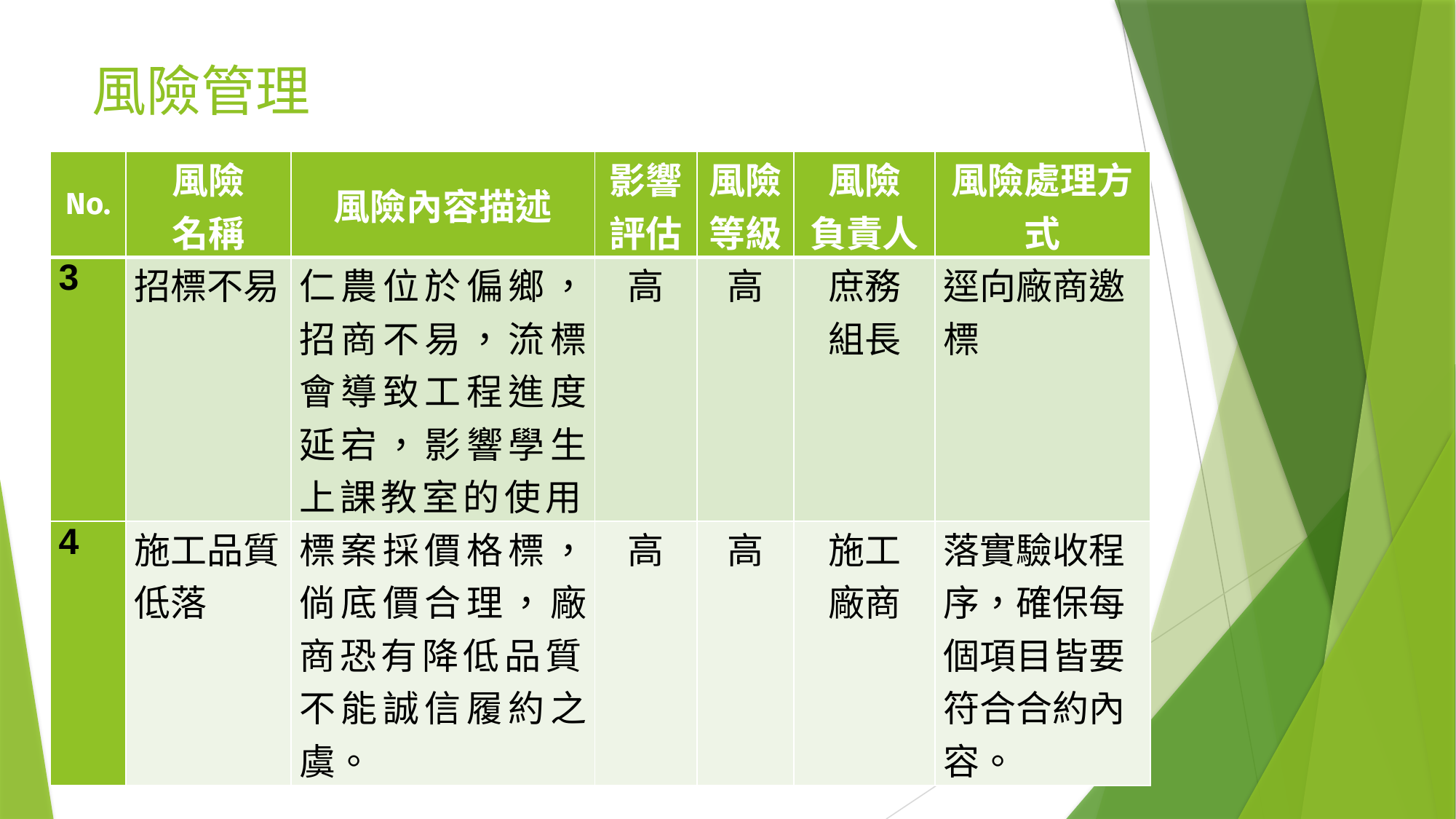

# 風險管理
| No. | 風險 名稱 | 風險內容描述 | 影響評估 | 風險等級 | 風險 負責人 | 風險處理方式 |
| --- | --- | --- | --- | --- | --- | --- |
| 3 | 招標不易 | 仁農位於偏鄉，招商不易，流標會導致工程進度延宕，影響學生上課教室的使用。 | 高 | 高 | 庶務 組長 | 逕向廠商邀標 |
| 4 | 施工品質低落 | 標案採價格標，倘底價合理，廠商恐有降低品質，不能誠信履約之虞。 | 高 | 高 | 施工 廠商 | 落實驗收程序，確保每個項目皆要符合合約內容。 |